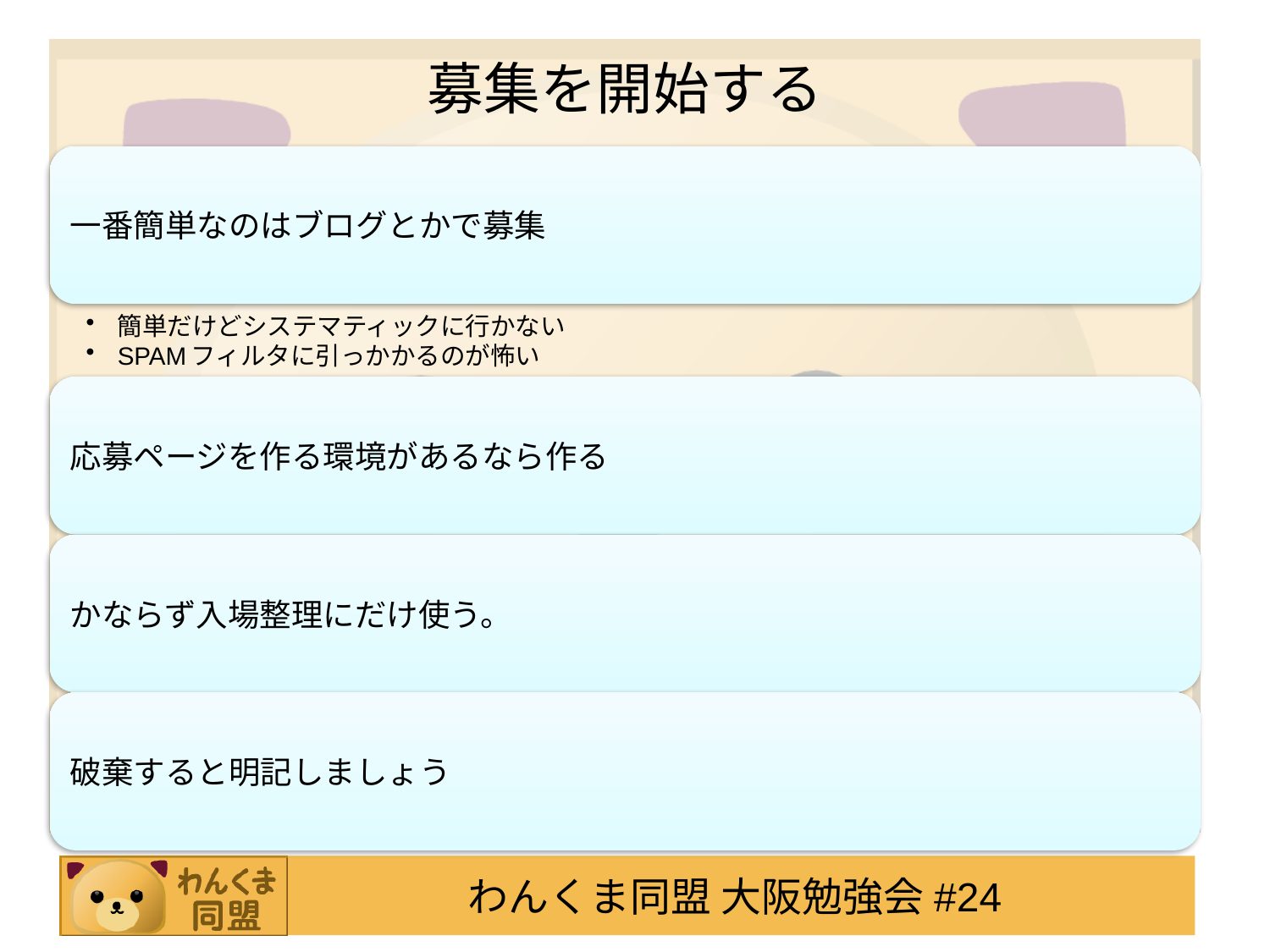

# 募集を開始する
一番簡単なのはブログとかで募集
簡単だけどシステマティックに行かない
SPAMフィルタに引っかかるのが怖い
応募ページを作る環境があるなら作る
かならず入場整理にだけ使う。
破棄すると明記しましょう